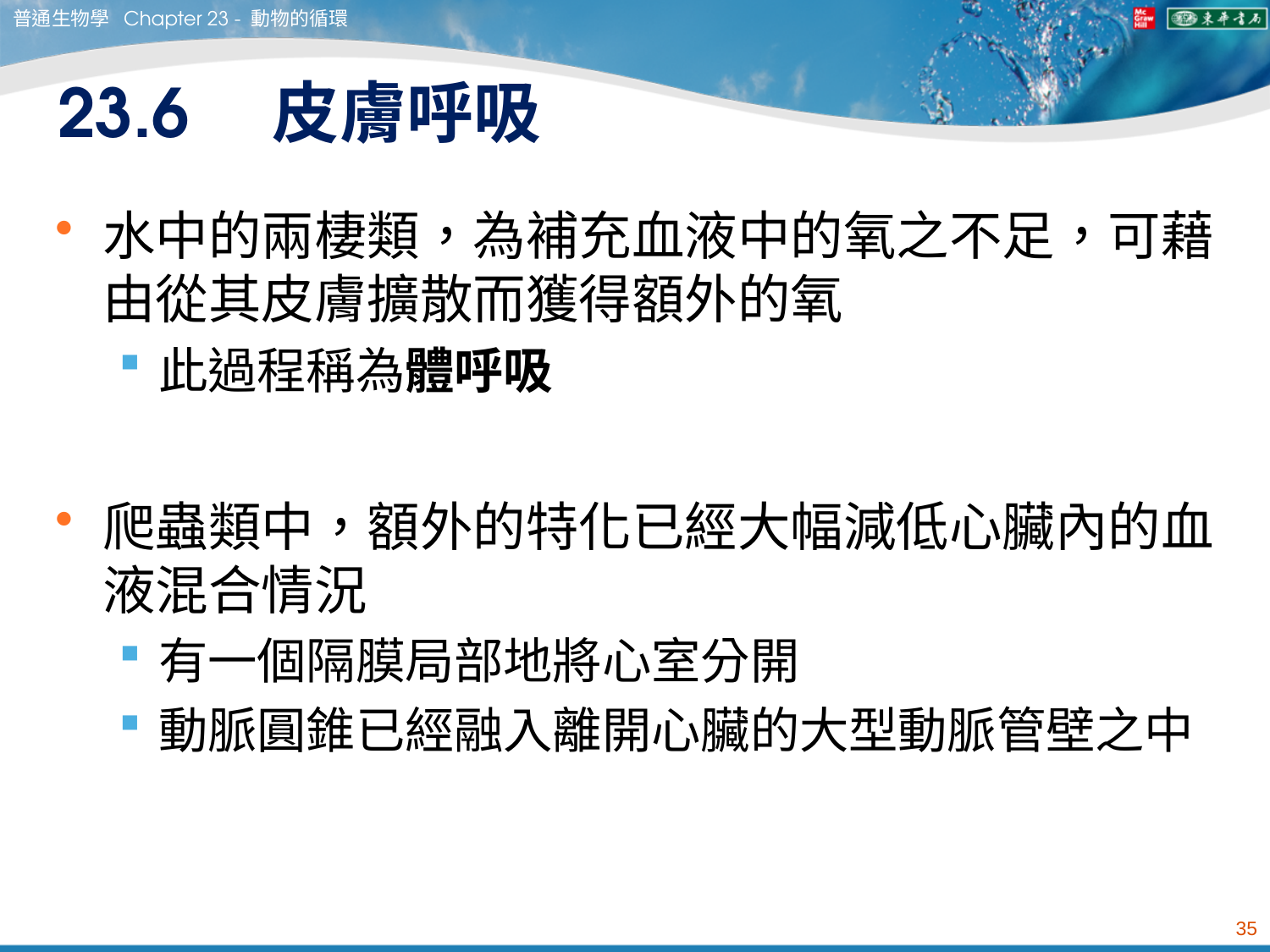

普通生物學  Chapter 23 - 動物的循環
# 23.6　皮膚呼吸
水中的兩棲類，為補充血液中的氧之不足，可藉由從其皮膚擴散而獲得額外的氧
此過程稱為體呼吸

爬蟲類中，額外的特化已經大幅減低心臟內的血液混合情況
有一個隔膜局部地將心室分開
動脈圓錐已經融入離開心臟的大型動脈管壁之中
35